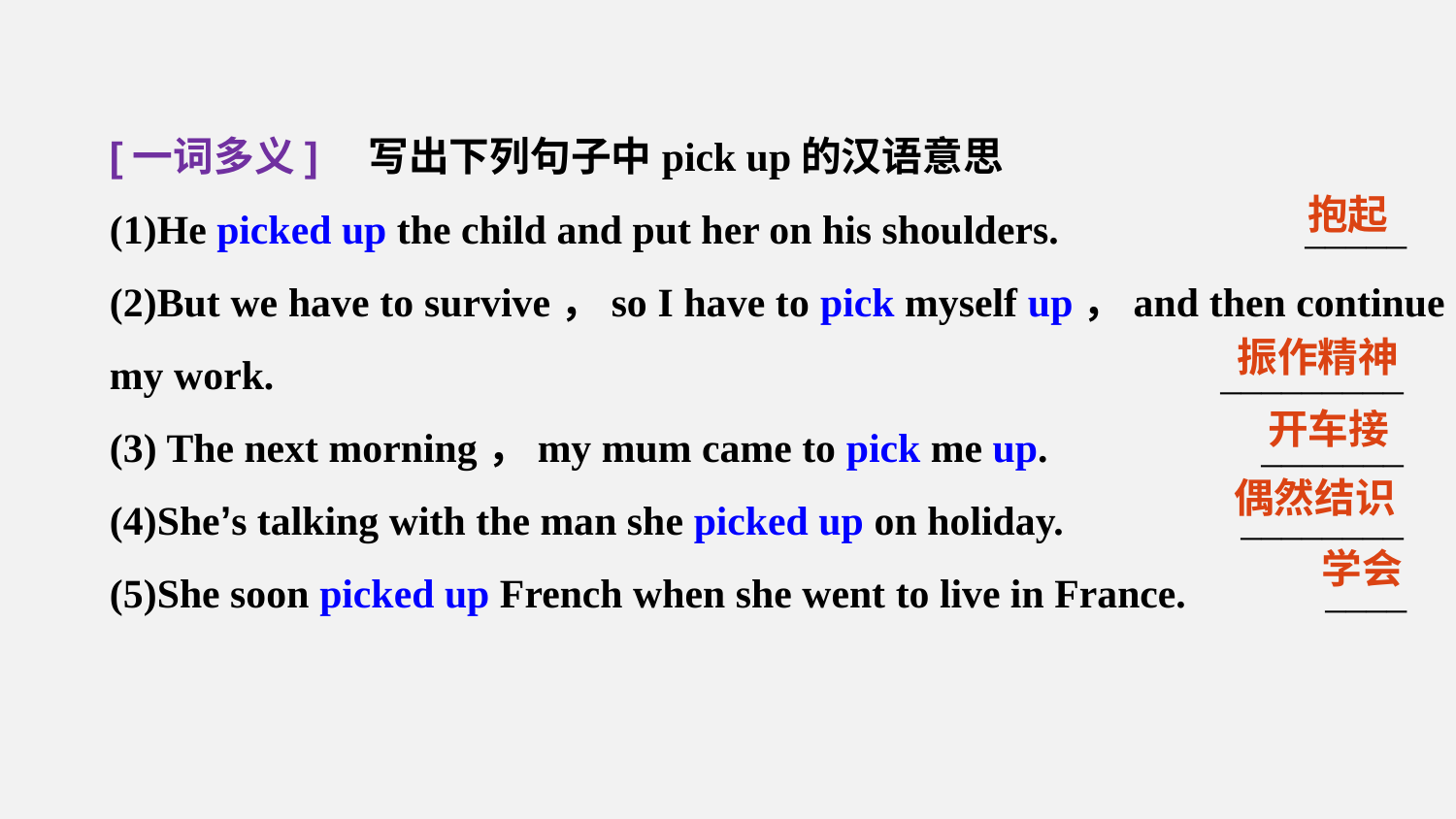

[一词多义]　写出下列句子中pick up的汉语意思
(1)He picked up the child and put her on his shoulders.		   _____
(2)But we have to survive，so I have to pick myself up，and then continue my work.						         _________
(3) The next morning，my mum came to pick me up.	             _______
(4)She’s talking with the man she picked up on holiday.	           ________
(5)She soon picked up French when she went to live in France. 	     ____
抱起
振作精神
开车接
偶然结识
学会